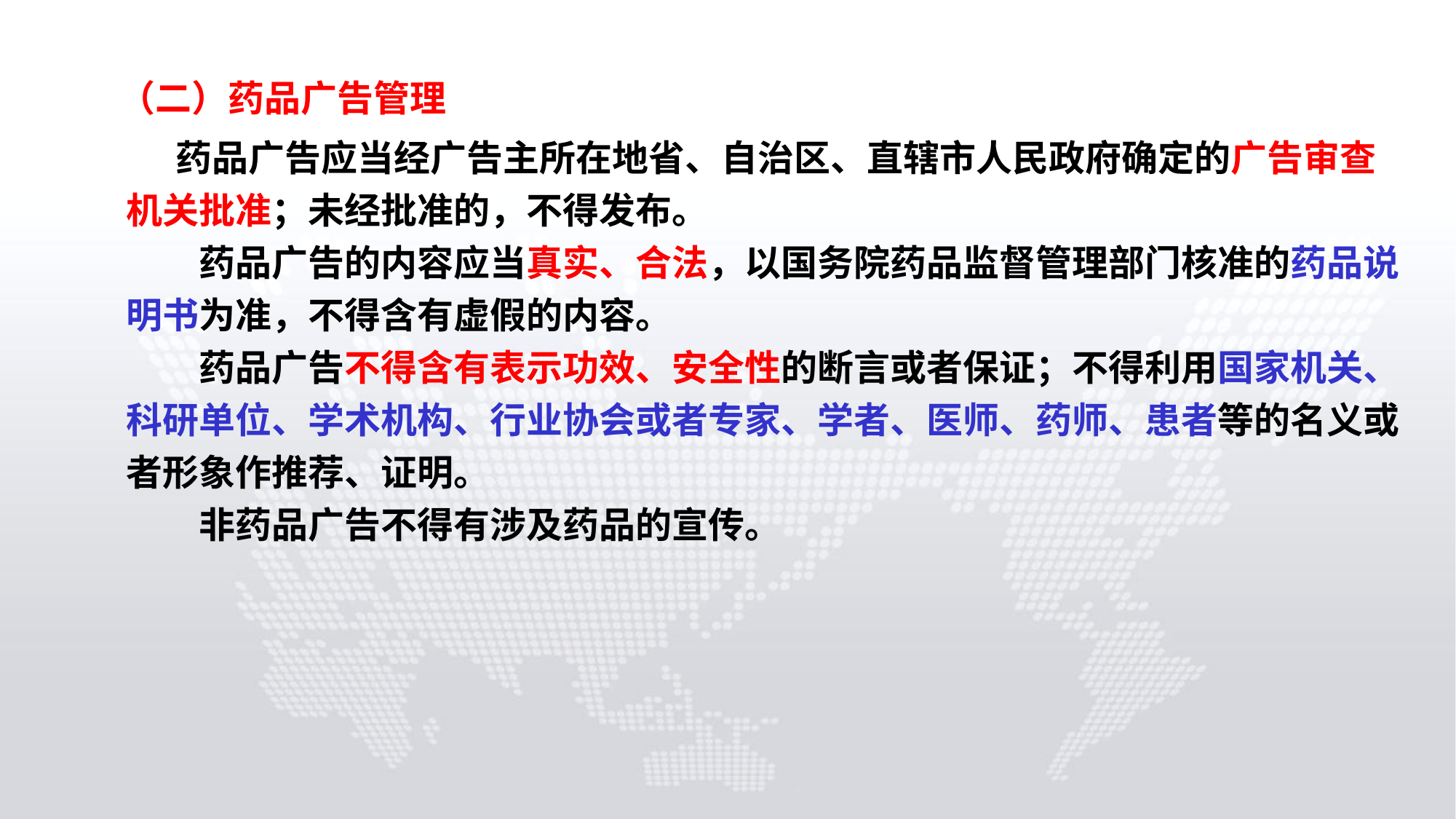

（二）药品广告管理
          药品广告应当经广告主所在地省、自治区、直辖市人民政府确定的广告审查机关批准；未经批准的，不得发布。
　　药品广告的内容应当真实、合法，以国务院药品监督管理部门核准的药品说明书为准，不得含有虚假的内容。
　　药品广告不得含有表示功效、安全性的断言或者保证；不得利用国家机关、科研单位、学术机构、行业协会或者专家、学者、医师、药师、患者等的名义或者形象作推荐、证明。
　　非药品广告不得有涉及药品的宣传。